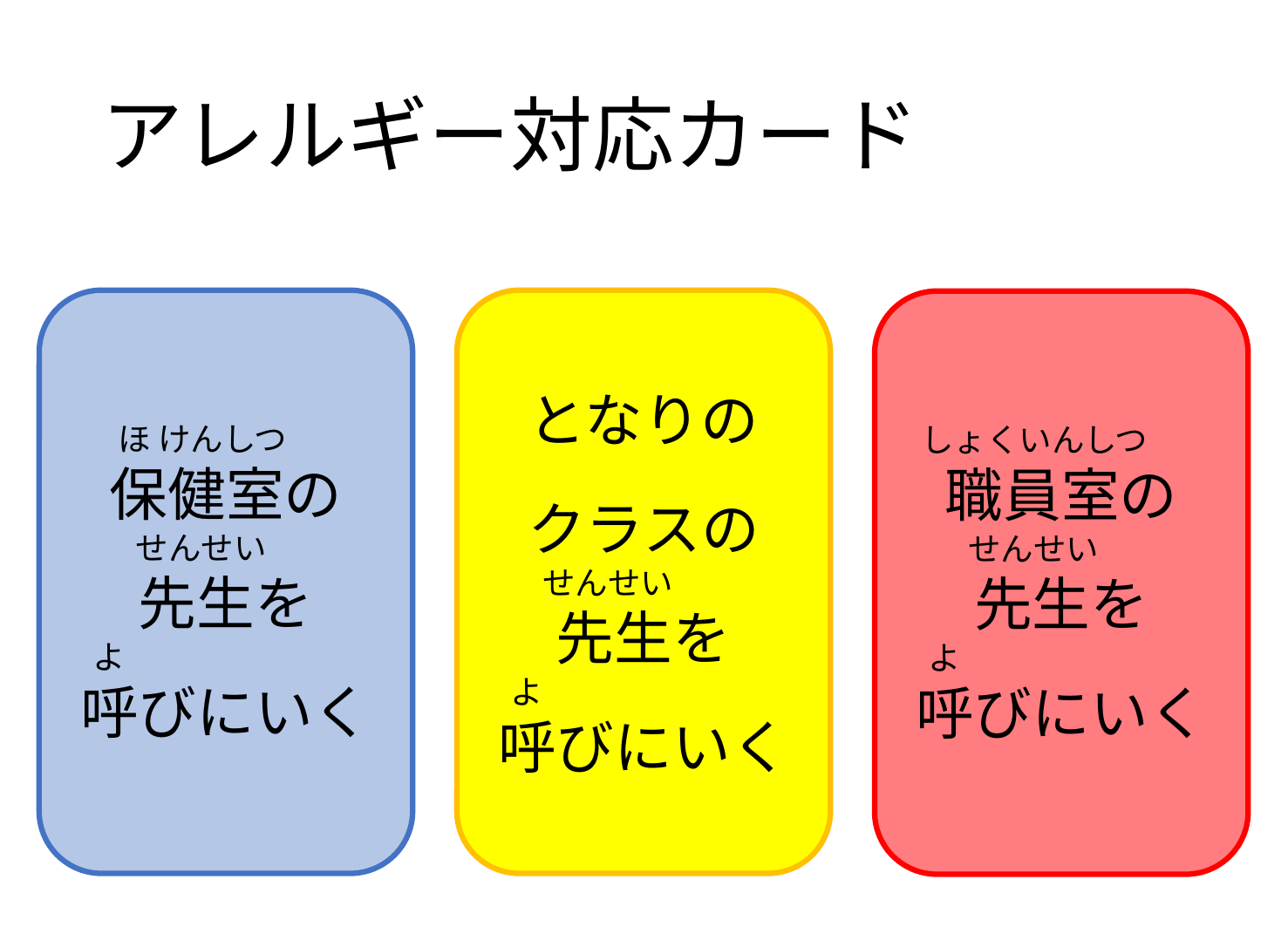

# アレルギー対応カード
　  ほ けんしつ
保健室の
　　せんせい
先生を
  よ
呼びにいく
となりの

クラスの
　   せんせい
先生を
  よ
呼びにいく
 しょくいんしつ
職員室の
  　 せんせい
先生を
  よ
呼びにいく